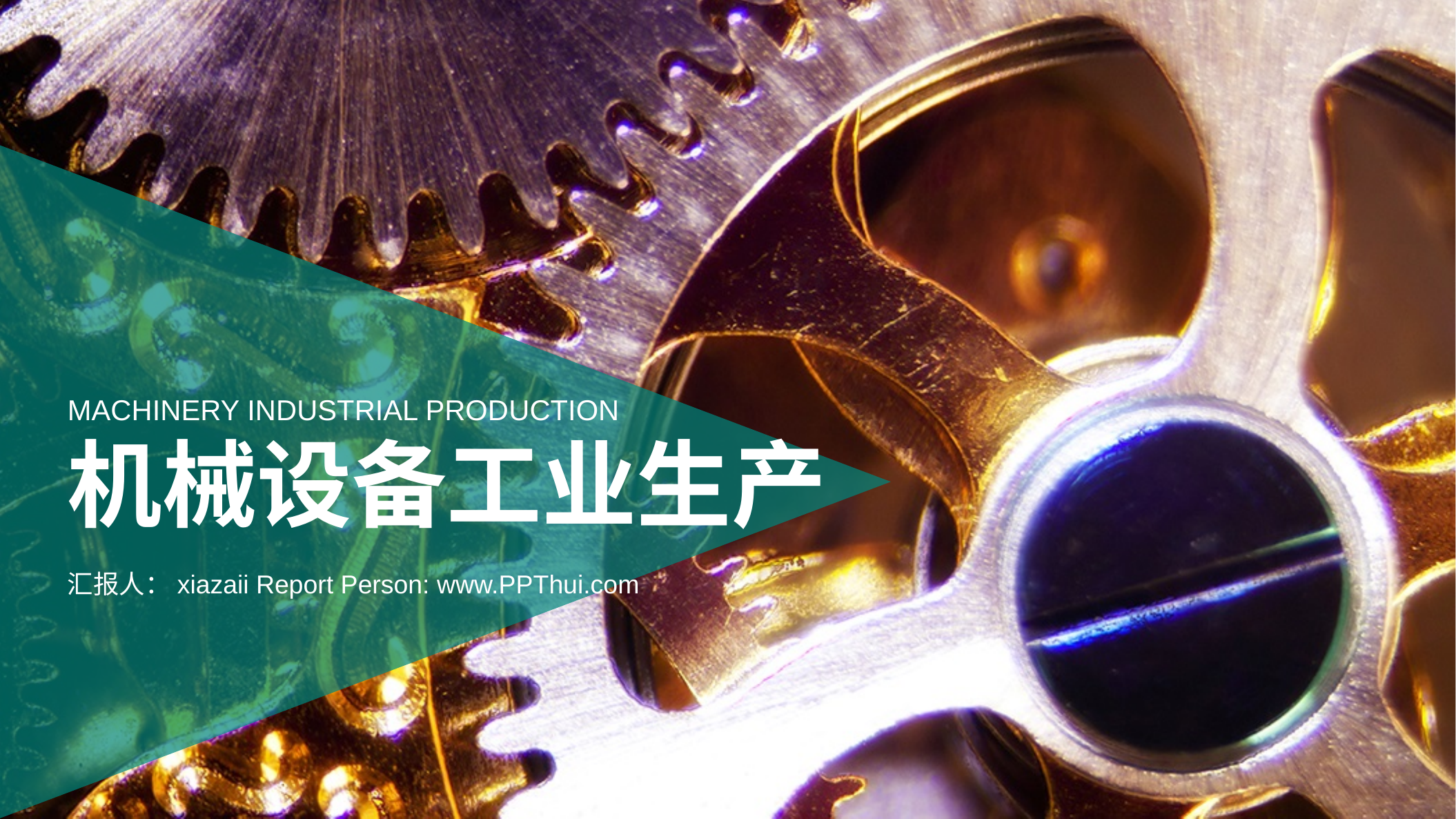

MACHINERY INDUSTRIAL PRODUCTION
机械设备工业生产
汇报人：xiazaii Report Person: www.PPThui.com